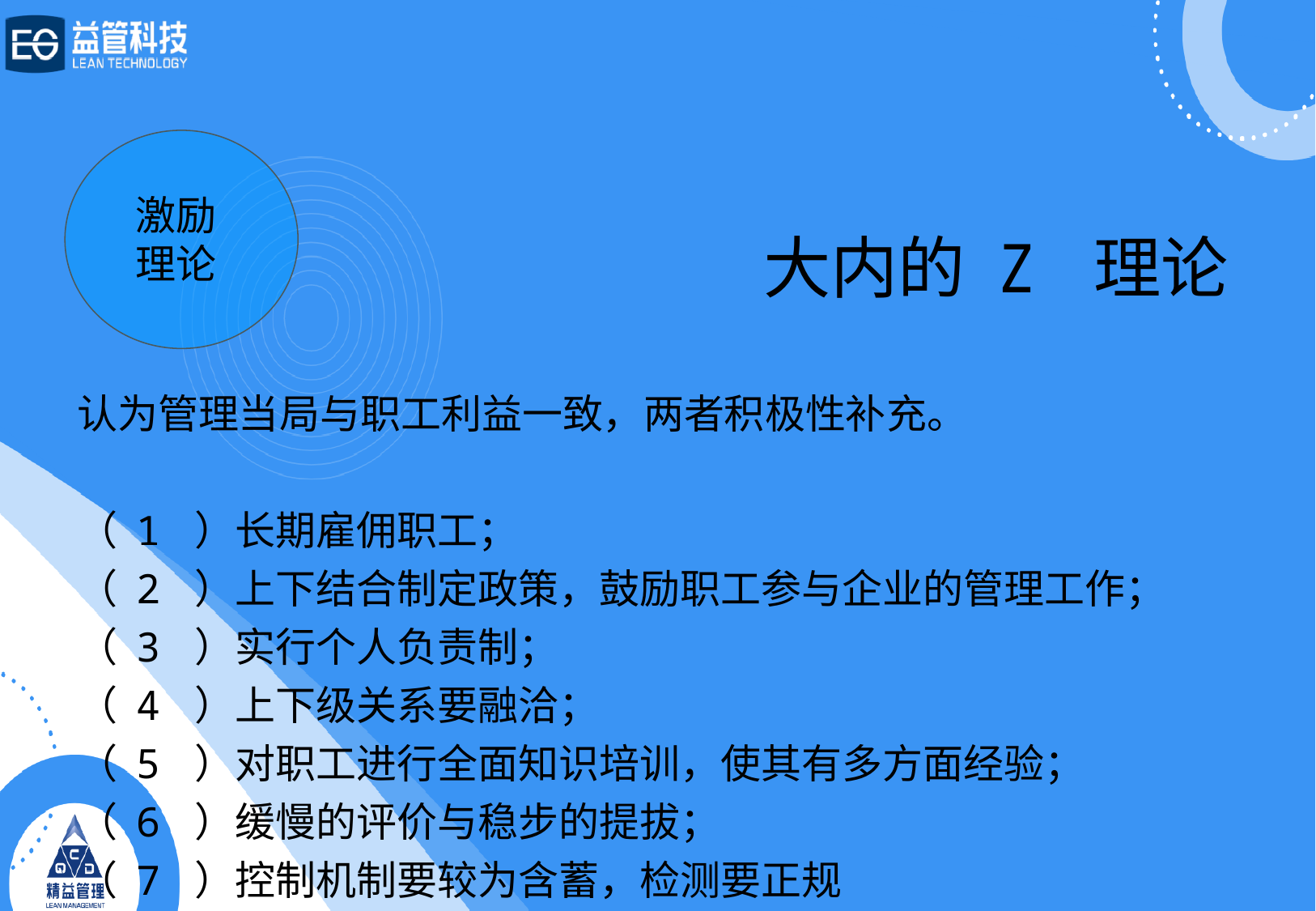

激励
理论
大内的 Z 理论

认为管理当局与职工利益一致，两者积极性补充。
（ 1 ）长期雇佣职工；
（ 2 ）上下结合制定政策，鼓励职工参与企业的管理工作；
（ 3 ）实行个人负责制；
（ 4 ）上下级关系要融洽；
（ 5 ）对职工进行全面知识培训，使其有多方面经验；
（ 6 ）缓慢的评价与稳步的提拔；
（ 7 ）控制机制要较为含蓄，检测要正规